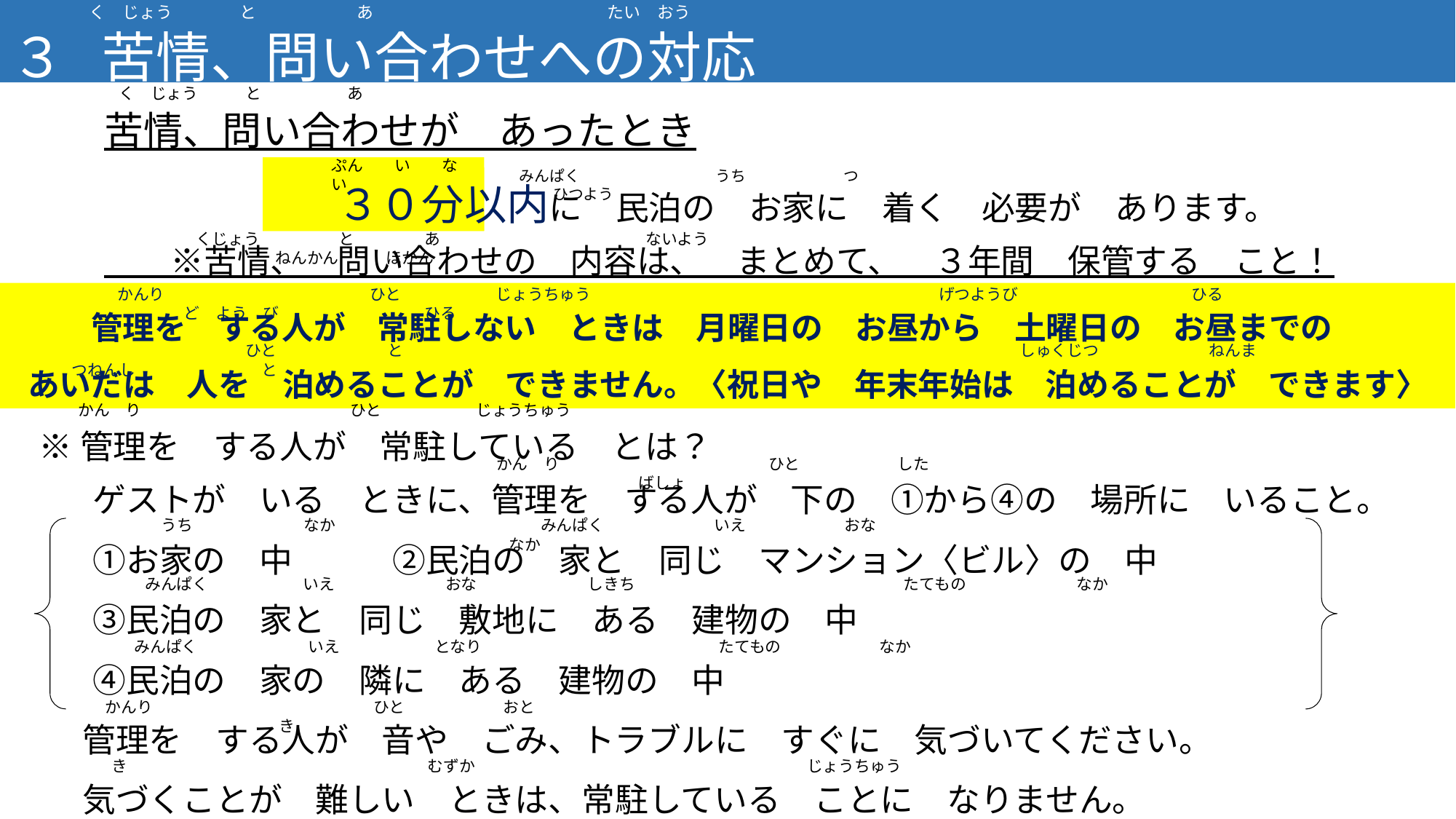

３　苦情、問い合わせへの対応
　　　く　じょう　　　　と　　　　　　あ　　　　　　　　　　　　　　たい　おう
く　じょう　　　と　　　　　  あ
苦情、問い合わせが　あったとき
　　　　　　　３０分以内に　民泊の　お家に　着く　必要が　あります。
　　※苦情、　問い合わせの　内容は、　まとめて、　３年間　保管する　こと！
ぷん　　い　　ない

　みんぱく　　　　　　　　　うち　　　　　  　つ　　　　　　 ひつよう

　くじょう　　　　　と　　 　　 あ　　　　　　　　　　　　　ないよう　　　　　　　　　　　　　　　　　　　　　　　　　　ねんかん　　　ほかん
かんり　　　　　　　　　　　　　ひと　　　　　　じょうちゅう　　　　　　　　　　　　　　　　　　　　　　げつようび　　　　　　　　　　　ひる　　　　　　　　　 ど　よう　び　　　　 　　　　　ひる
管理を　する人が　常駐しない　ときは　月曜日の　お昼から　土曜日の　お昼までの
あいだは　人を　泊めることが　できません。〈祝日や　年末年始は　泊めることが　できます〉
　　　　　　　　　　　ひと　　　　　　　と　　　　　　　　　　　　　　　　　　　　　　　　　　　　　　　　　　　　　　　しゅくじつ　　　　　　　ねんまつねんし　　　　　　　　と

　ゲストが　いる　ときに、管理を　する人が　下の　①から④の　場所に　いること。
　①お家の　中　　　②民泊の　家と　同じ　マンション〈ビル〉の　中
　③民泊の　家と　同じ　敷地に　ある　建物の　中
　④民泊の　家の　隣に　ある　建物の　中
  管理を　する人が　音や　ごみ、トラブルに　すぐに　気づいてください。
  気づくことが　難しい　ときは、常駐している　ことに　なりません。
かん　り　　　　　　　　　　　　 　ひと　　　　　　じょうちゅう
※管理を　する人が　常駐している　とは？
かん　り　　　　　　　　　　　　 　ひと　　　　　 　した　　　　　　　　　　　　　　　　　　　　　　　　　　ばしょ
　うち　　　　　　　なか　　　　　　　　　　　　　みんぱく　　　　　　　いえ　　　　　　 おな　　　　　　　　　　　　　　　　　　　　　　　　　　　　　　　　　　　　　　　　　なか

　　みんぱく　　　　　　いえ　　　　　　　おな　　　　　　　しきち　　　　　　　　　　　　　　　　　たてもの　　　　　　　なか
　みんぱく　　　　　　　いえ　　　　　　となり　　　　　　　　　　　　　　　たてもの　　　　　　 なか
　かんり　　　　　　　　　　　　　　ひと　　　　　　 おと　　　　　　　　　　　　　　　　　　　　　　　　　　　　　　　　　　　　　　　　　　　　　　　　き
　　き　　　　　　　　　　　　　　　　　　　むずか　　　　　　　　　　　　　　　　　　　　　じょうちゅう